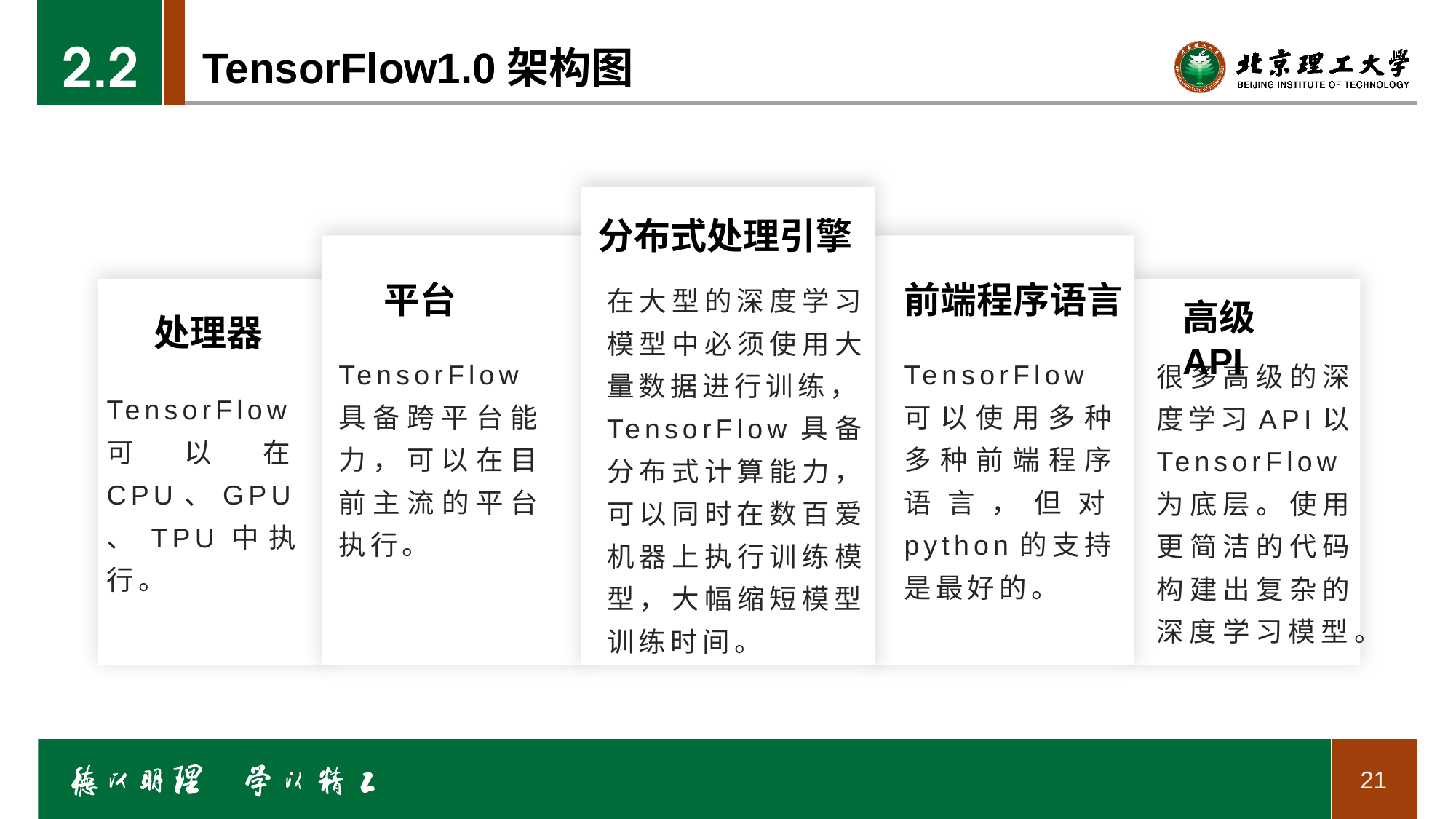

2.2
# TensorFlow1.0架构图
分布式处理引擎
平台
前端程序语言
在大型的深度学习模型中必须使用大量数据进行训练，TensorFlow具备分布式计算能力，可以同时在数百爱机器上执行训练模型，大幅缩短模型训练时间。

高级API
处理器

TensorFlow具备跨平台能力，可以在目前主流的平台执行。
TensorFlow可以使用多种多种前端程序语言，但对python的支持是最好的。
很多高级的深度学习API以TensorFlow为底层。使用更简洁的代码构建出复杂的深度学习模型。

TensorFlow可以在CPU、GPU、TPU中执行。